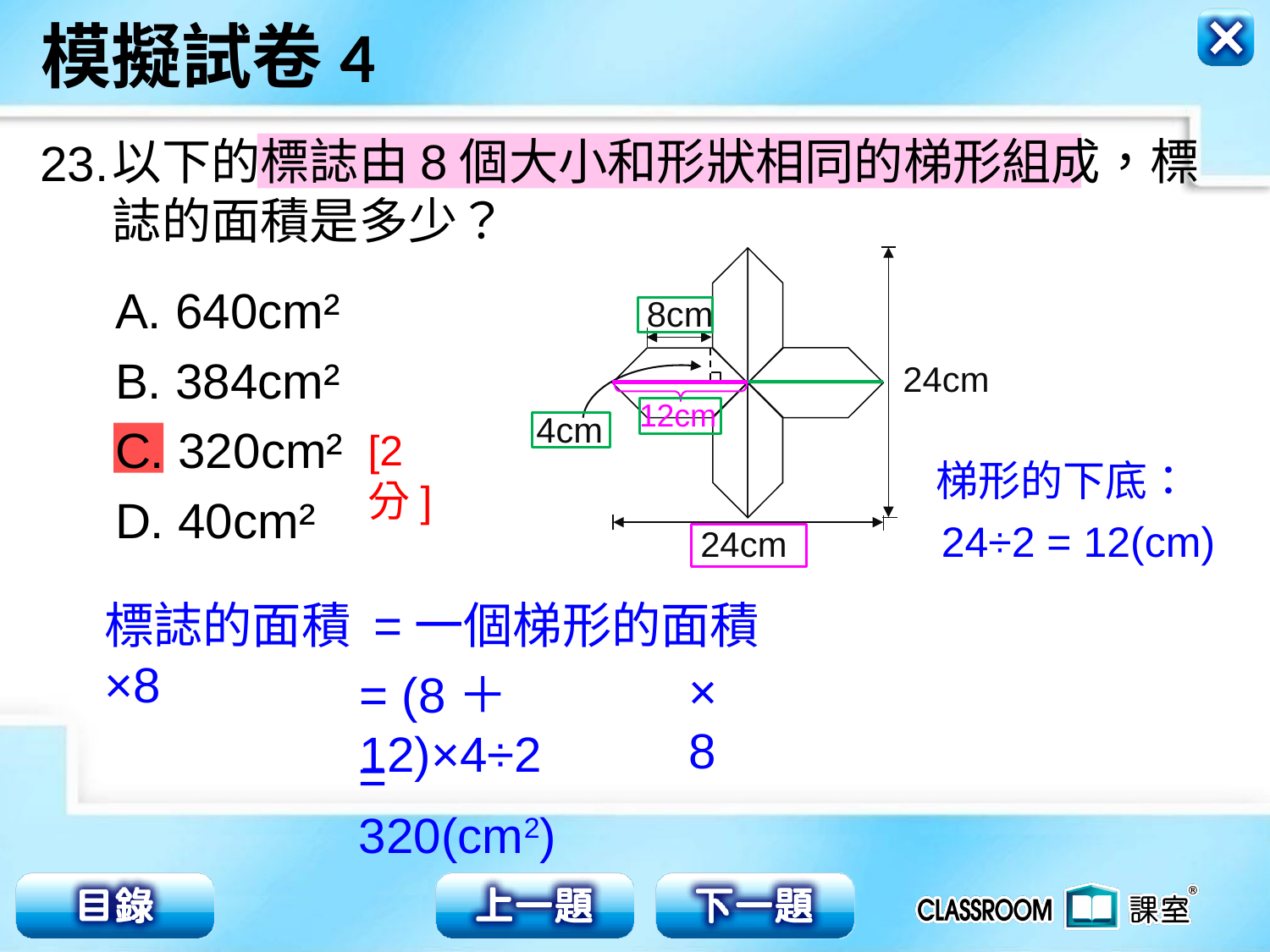

以下的標誌由8個大小和形狀相同的梯形組成，標
誌的面積是多少？
23.

24cm

8cm

4cm
24cm
A. 640cm²
B. 384cm²
C. 320cm²
D. 40cm²

12cm

[2分]

梯形的下底：
24÷2 = 12(cm)

標誌的面積 =一個梯形的面積×8
×8
= (8＋12)×4÷2
= 320(cm2)